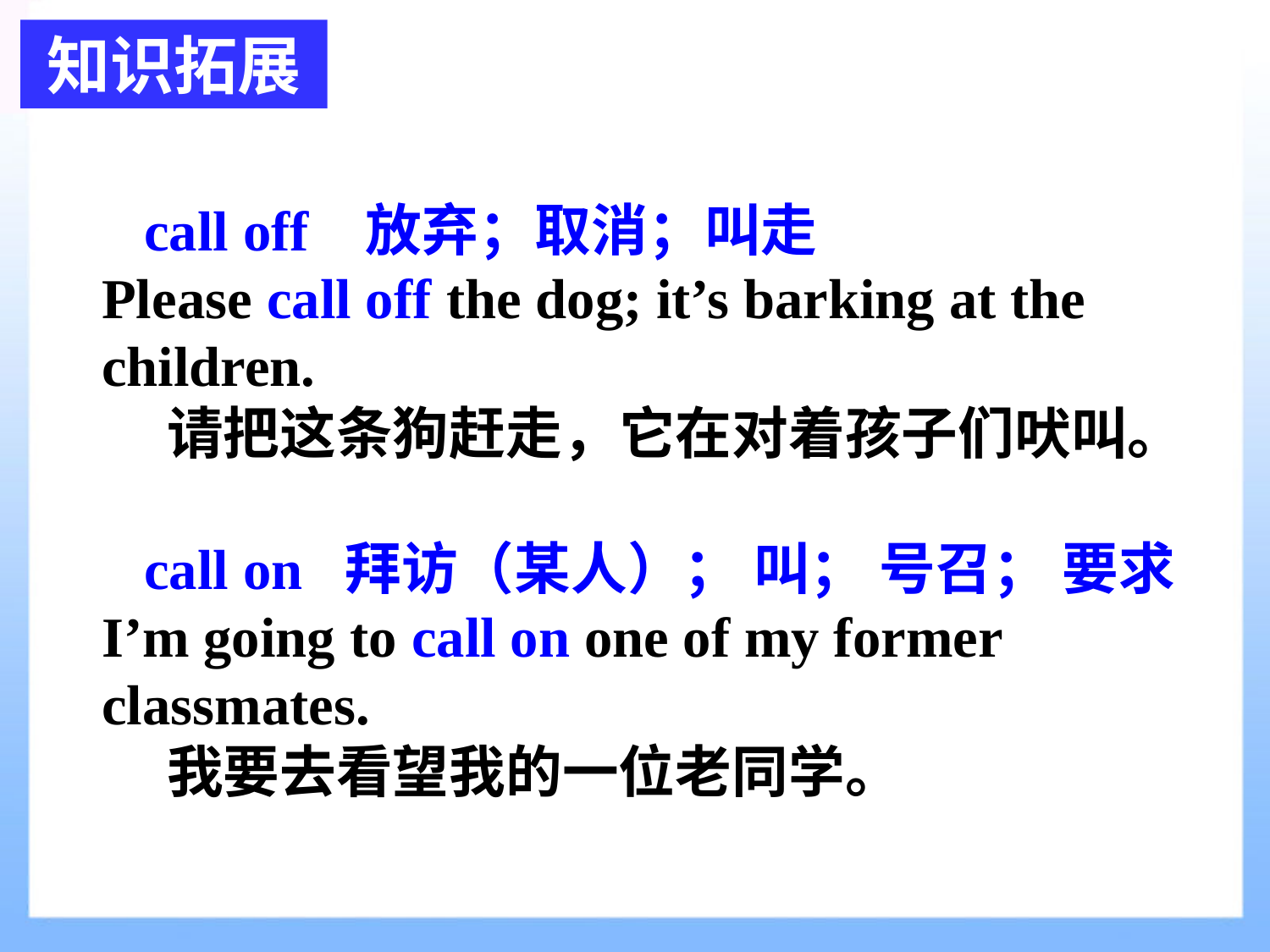

知识拓展
   call off   放弃；取消；叫走
Please call off the dog; it’s barking at the children.
    请把这条狗赶走，它在对着孩子们吠叫。

   call on  拜访（某人）； 叫； 号召； 要求
I’m going to call on one of my former classmates.
    我要去看望我的一位老同学。